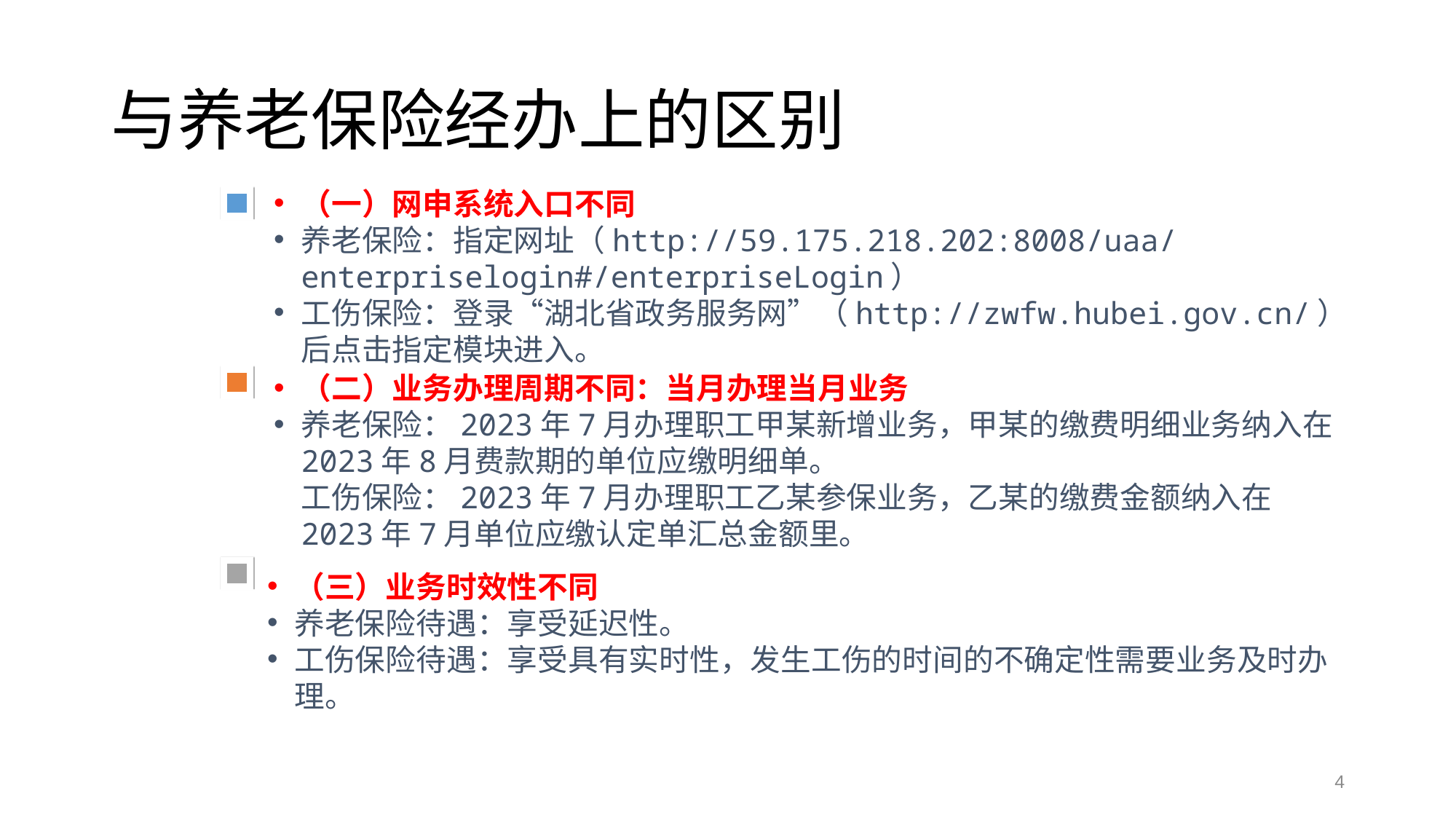

# 与养老保险经办上的区别
（一）网申系统入口不同
养老保险：指定网址（http://59.175.218.202:8008/uaa/enterpriselogin#/enterpriseLogin）
工伤保险：登录“湖北省政务服务网”（http://zwfw.hubei.gov.cn/）后点击指定模块进入。
（二）业务办理周期不同：当月办理当月业务
养老保险：2023年7月办理职工甲某新增业务，甲某的缴费明细业务纳入在2023年8月费款期的单位应缴明细单。
工伤保险：2023年7月办理职工乙某参保业务，乙某的缴费金额纳入在2023年7月单位应缴认定单汇总金额里。
（三）业务时效性不同
养老保险待遇：享受延迟性。
工伤保险待遇：享受具有实时性，发生工伤的时间的不确定性需要业务及时办理。
4